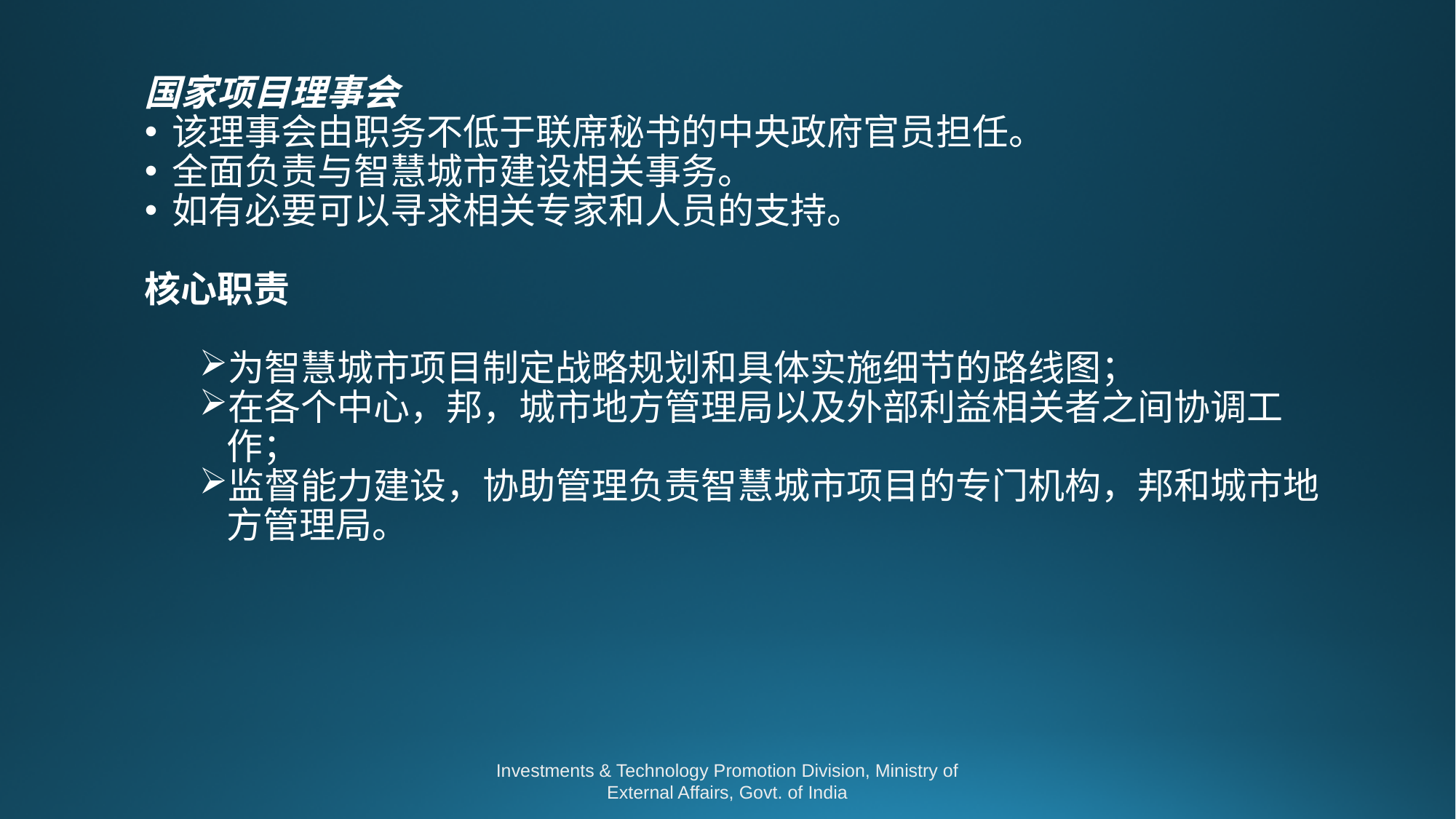

国家项目理事会
该理事会由职务不低于联席秘书的中央政府官员担任。
全面负责与智慧城市建设相关事务。
如有必要可以寻求相关专家和人员的支持。

核心职责

为智慧城市项目制定战略规划和具体实施细节的路线图；
在各个中心，邦，城市地方管理局以及外部利益相关者之间协调工作；
监督能力建设，协助管理负责智慧城市项目的专门机构，邦和城市地方管理局。
Investments & Technology Promotion Division, Ministry of External Affairs, Govt. of India